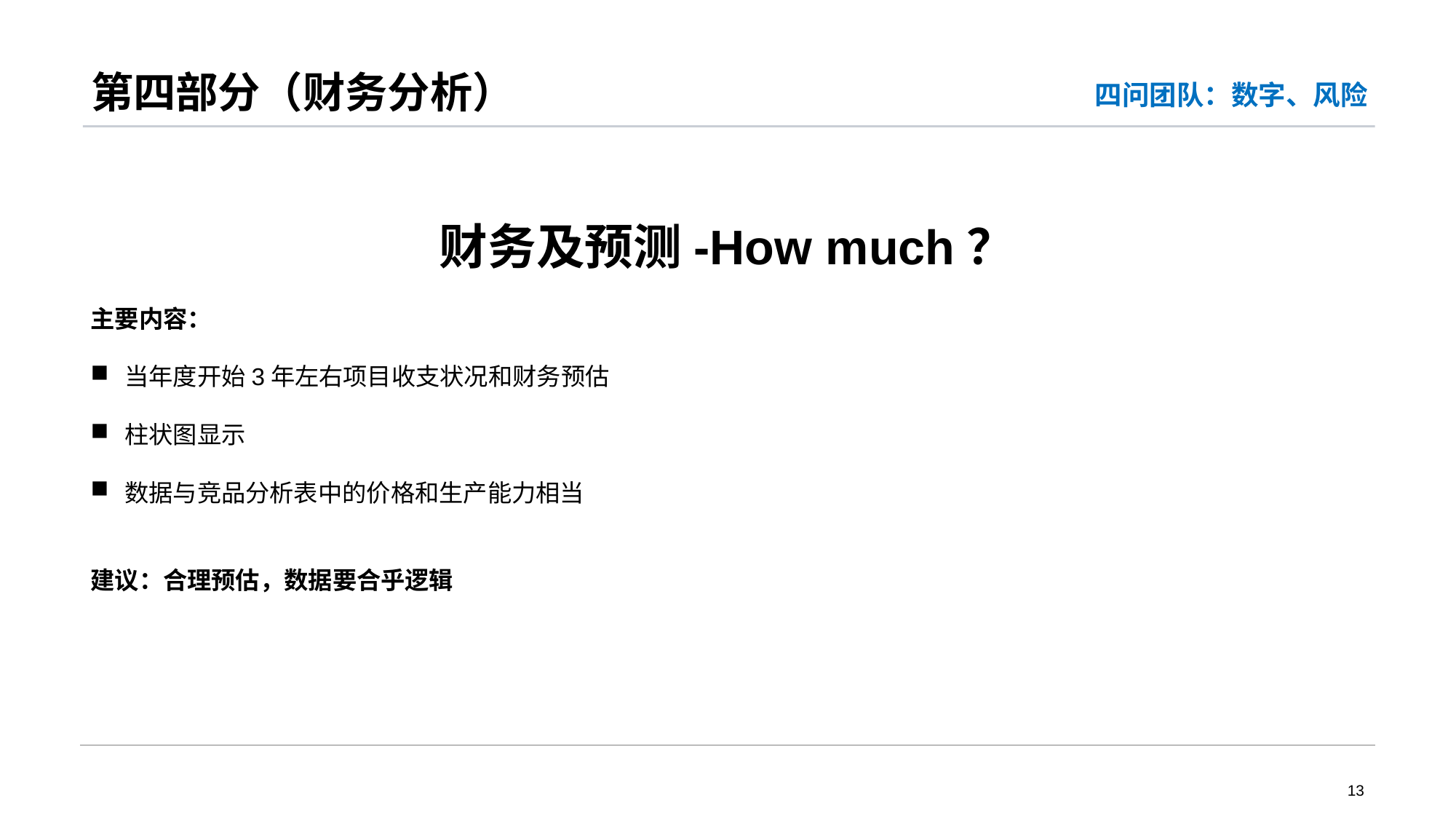

# 第四部分（财务分析）
四问团队：数字、风险
财务及预测-How much？
主要内容：
当年度开始3年左右项目收支状况和财务预估
柱状图显示
数据与竞品分析表中的价格和生产能力相当

建议：合理预估，数据要合乎逻辑
13